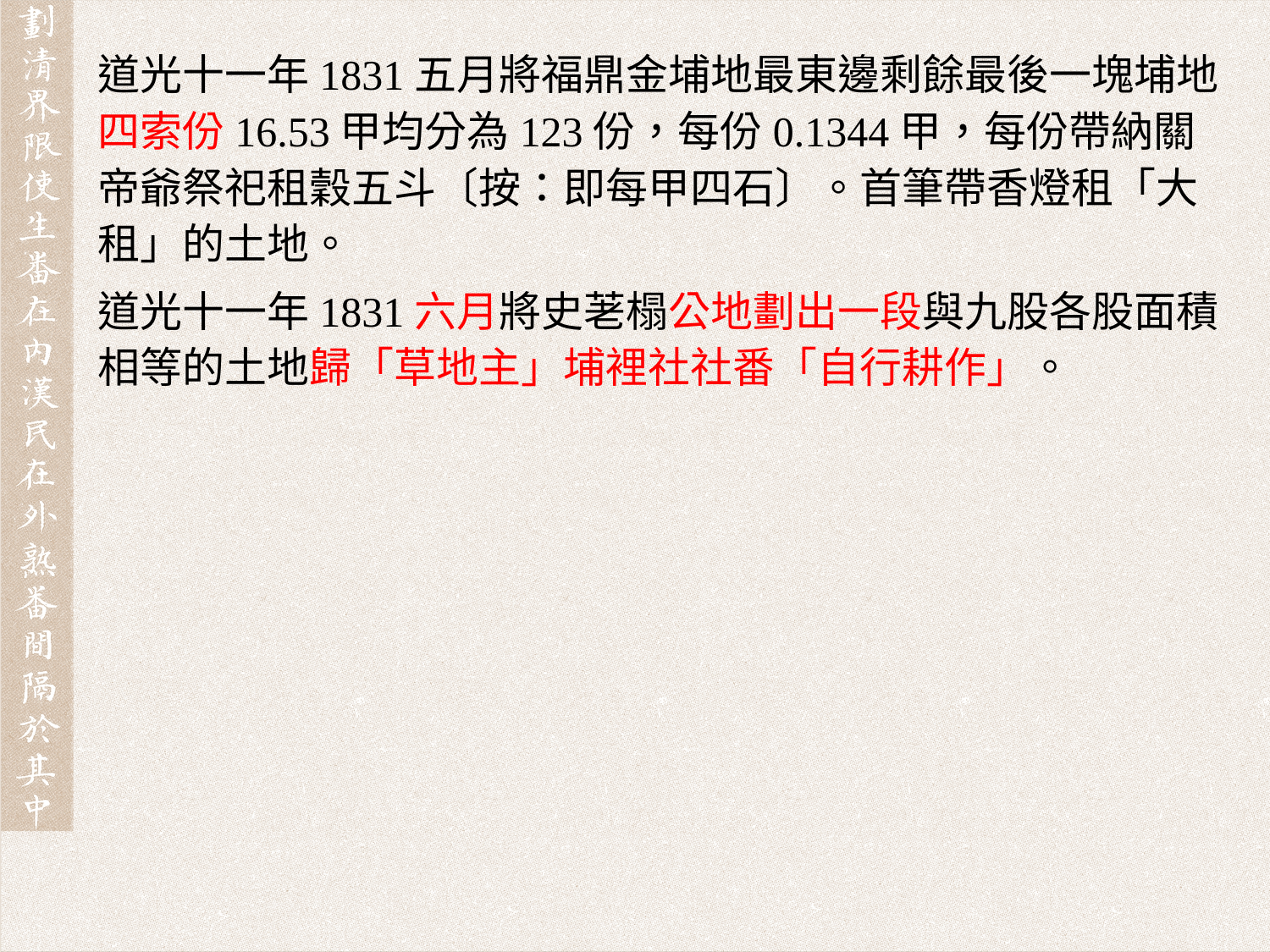

道光十一年1831五月將福鼎金埔地最東邊剩餘最後一塊埔地四索份16.53甲均分為123份，每份0.1344甲，每份帶納關帝爺祭祀租穀五斗〔按：即每甲四石〕。首筆帶香燈租「大租」的土地。
道光十一年1831六月將史荖榻公地劃出一段與九股各股面積相等的土地歸「草地主」埔裡社社番「自行耕作」。